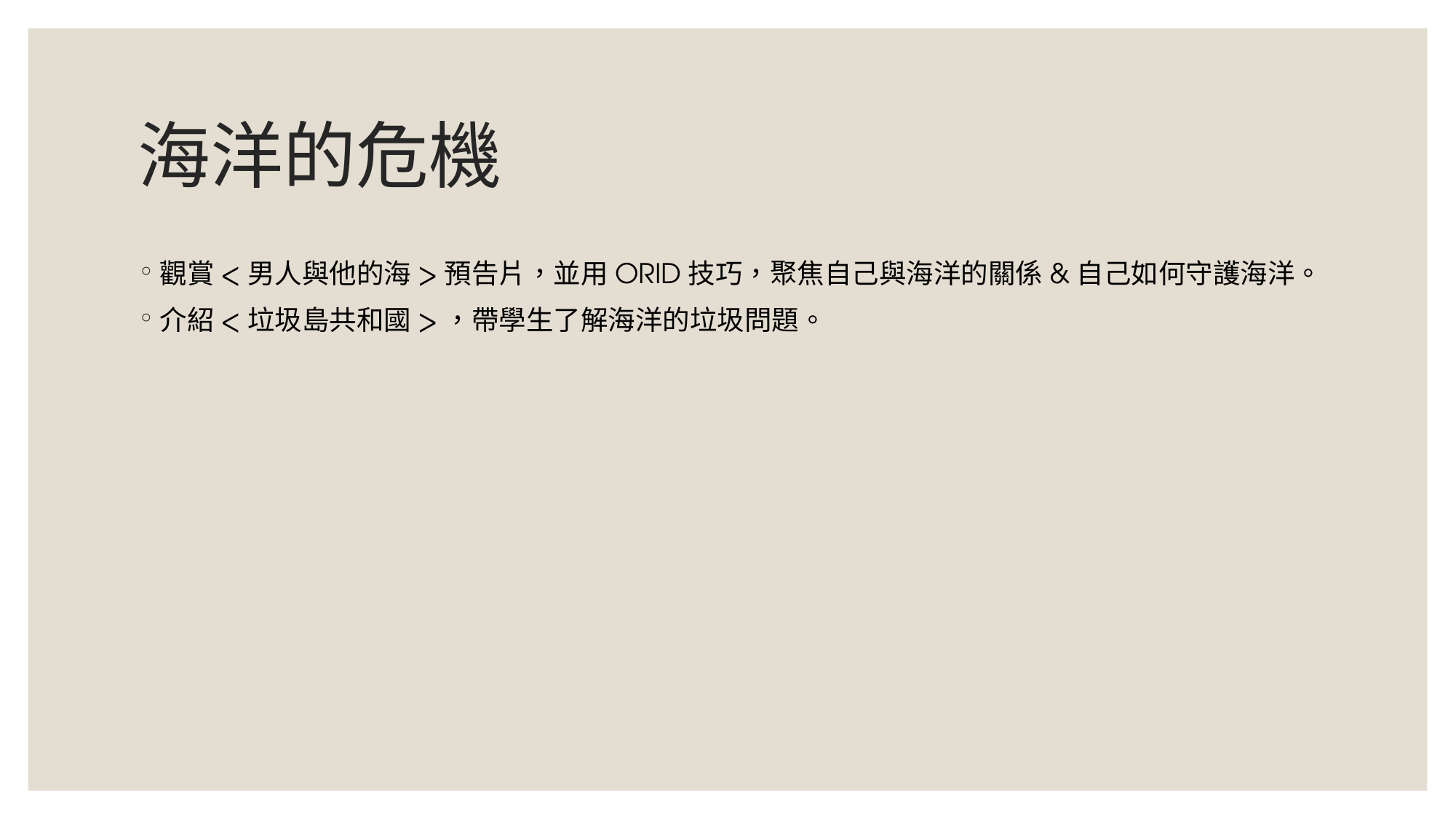

# 海洋的危機
觀賞<男人與他的海>預告片，並用ORID技巧，聚焦自己與海洋的關係&自己如何守護海洋。
介紹<垃圾島共和國>，帶學生了解海洋的垃圾問題。